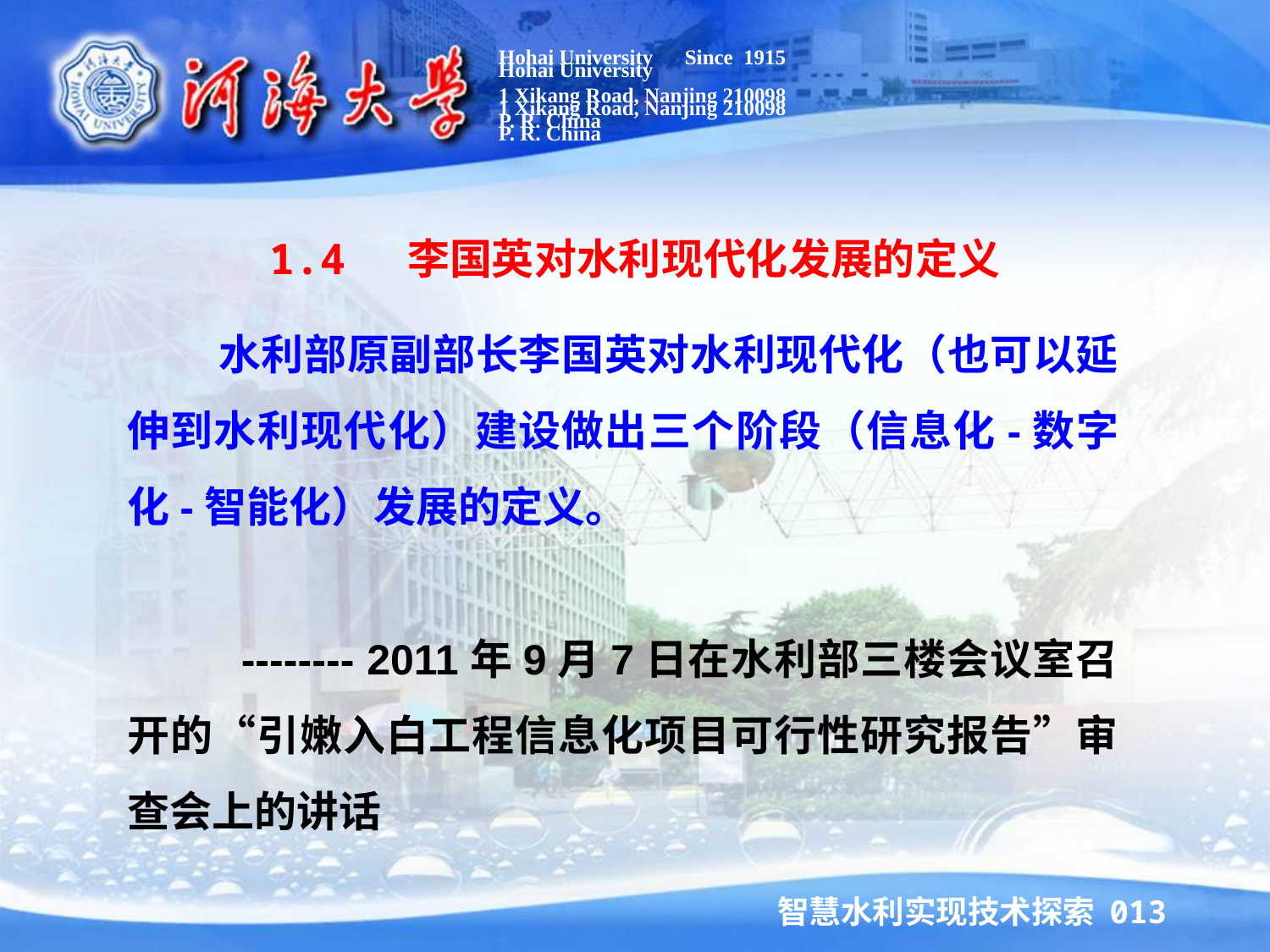

Hohai University      Since  1915
1 Xikang Road, Nanjing 210098
P. R. China
Hohai University
1 Xikang Road, Nanjing 210098
P. R. China
1.4  李国英对水利现代化发展的定义

        水利部原副部长李国英对水利现代化（也可以延伸到水利现代化）建设做出三个阶段（信息化-数字化-智能化）发展的定义。

         -------- 2011年9月7日在水利部三楼会议室召开的“引嫩入白工程信息化项目可行性研究报告”审查会上的讲话
智慧水利实现技术探索 013